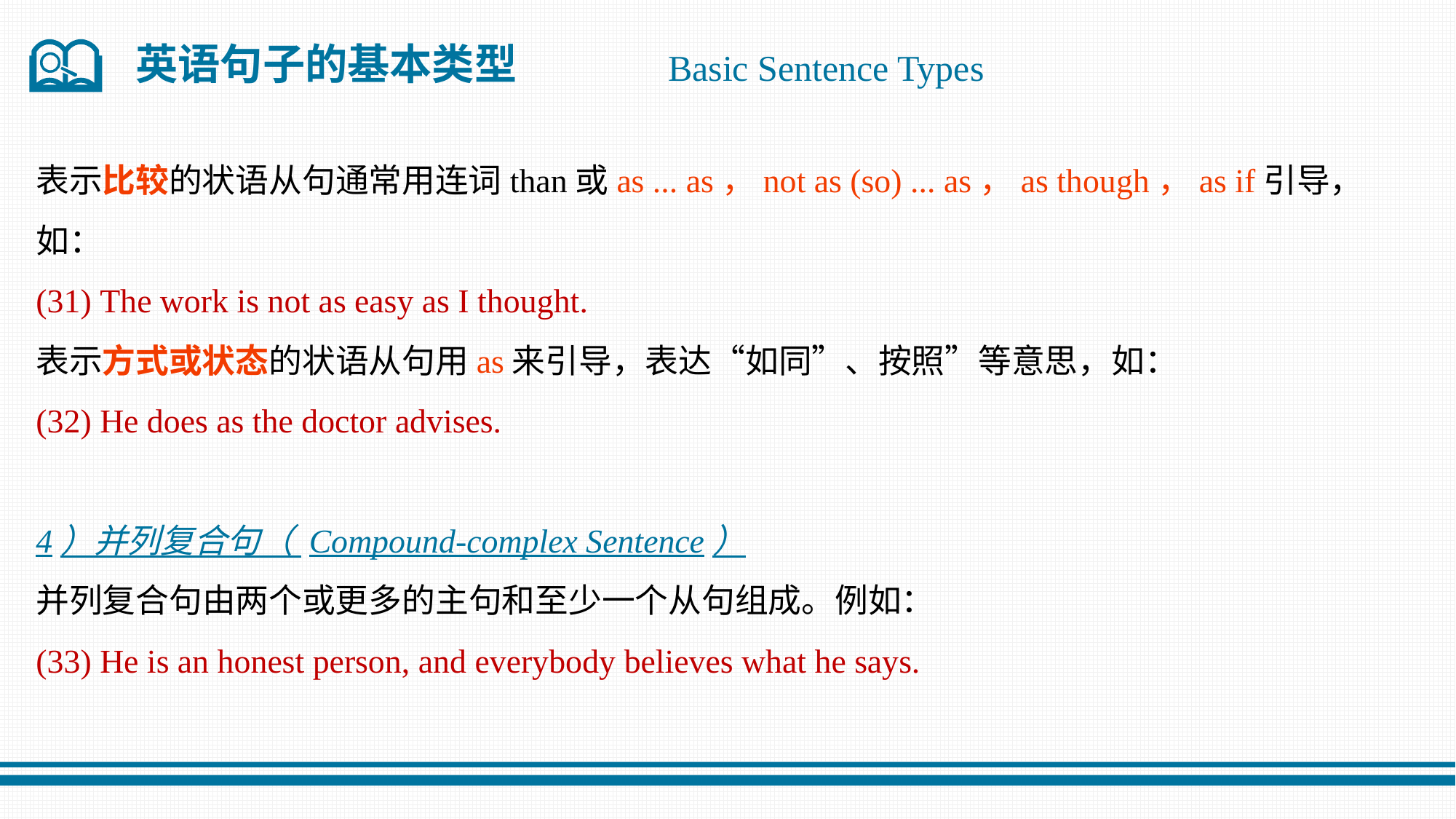

英语句子的基本类型
Basic Sentence Types
表示比较的状语从句通常用连词than或as ... as，not as (so) ... as，as though，as if引导，
如：
(31) The work is not as easy as I thought.
表示方式或状态的状语从句用as来引导，表达“如同”、按照”等意思，如：
(32) He does as the doctor advises.

4）并列复合句（ Compound-complex Sentence）
并列复合句由两个或更多的主句和至少一个从句组成。例如：
(33) He is an honest person, and everybody believes what he says.